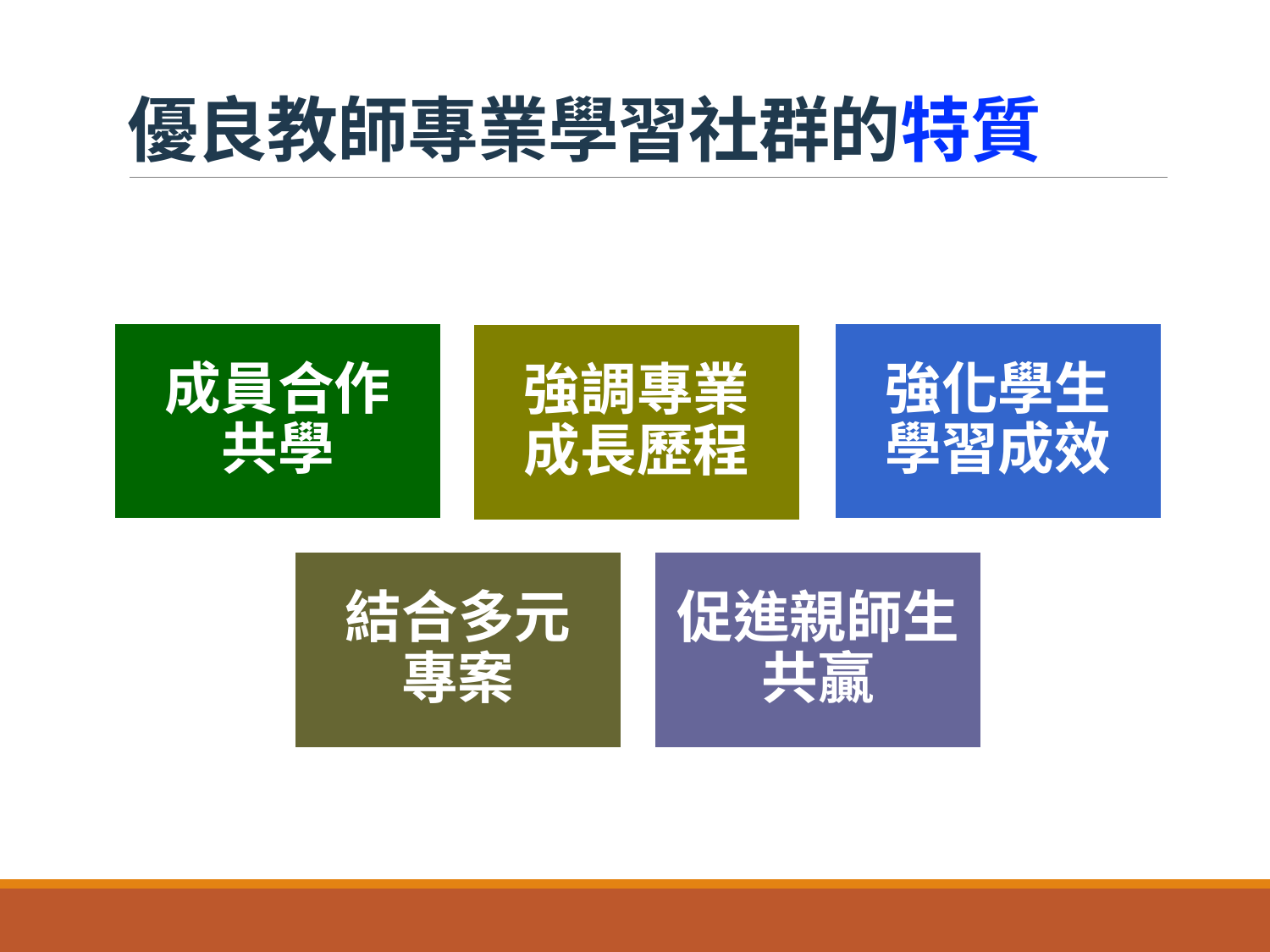

# 優良教師專業學習社群的特質
成員合作
共學
強調專業
成長歷程
強化學生
學習成效
結合多元
專案
促進親師生
共贏